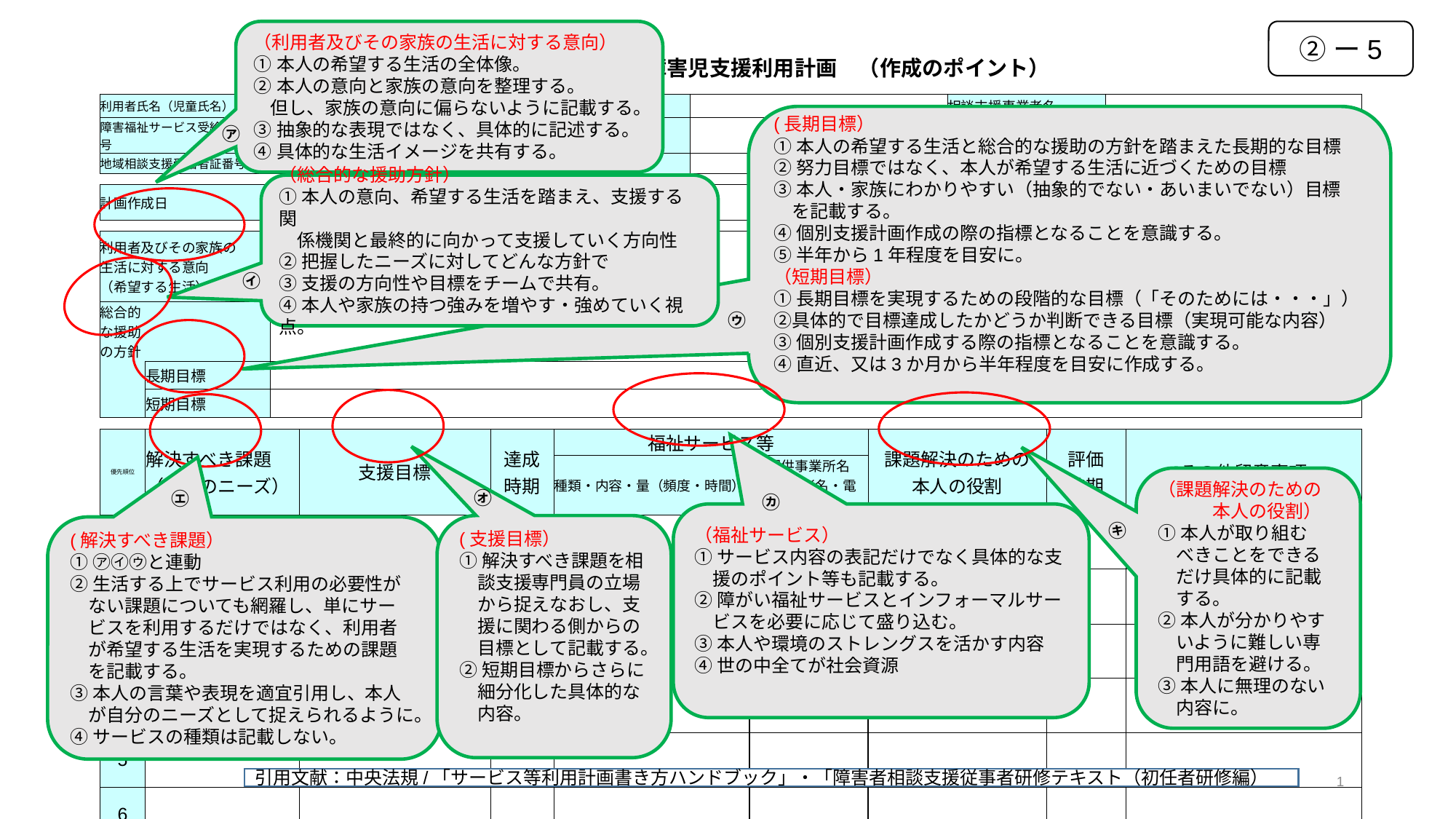

（利用者及びその家族の生活に対する意向）
①本人の希望する生活の全体像。
②本人の意向と家族の意向を整理する。
   但し、家族の意向に偏らないように記載する。
③抽象的な表現ではなく、具体的に記述する。
④具体的な生活イメージを共有する。
②ー5
|  |  |  |  |  |  |  |  |  |  |  |  |  |  |  |  |  |  |  |  |  |  |  |  |  |  |  |  |  |  |  |  |  |  |  |  |  |  |  |  |  |  |  |  |  |  |  |  |  |  |  |  |  |  |  |  |  |  |  |  |  |  |  |  |  |  |  |  |  |
| --- | --- | --- | --- | --- | --- | --- | --- | --- | --- | --- | --- | --- | --- | --- | --- | --- | --- | --- | --- | --- | --- | --- | --- | --- | --- | --- | --- | --- | --- | --- | --- | --- | --- | --- | --- | --- | --- | --- | --- | --- | --- | --- | --- | --- | --- | --- | --- | --- | --- | --- | --- | --- | --- | --- | --- | --- | --- | --- | --- | --- | --- | --- | --- | --- | --- | --- | --- | --- |
| サービス等利用計画・障害児支援利用計画　（作成のポイント） |  |  |  |  |  |  |  |  |  |  |  |  |  |  |  |  |  |  |  |  |  |  |  |  |  |  |  |  |  |  |  |  |  |  |  |  |  |  |  |  |  |  |  |  |  |  |  |  |  |  |  |  |  |  |  |  |  |  |  |  |  |  |  |  |  |  |  |  |
|  |  |  |  |  |  |  |  |  |  |  |  |  |  |  |  |  |  |  |  |  |  |  |  |  |  |  |  |  |  |  |  |  |  |  |  |  |  |  |  |  |  |  |  |  |  |  |  |  |  |  |  |  |  |  |  |  |  |  |  |  |  |  |  |  |  |  |  |  |
| 利用者氏名（児童氏名） |  |  |  |  |  |  |  |  |  |  |  |  |  |  |  |  |  |  |  |  |  |  |  |  | 障害支援区分 |  |  |  |  |  |  |  |  |  |  |  |  |  |  |  |  |  |  |  |  |  |  | 相談支援事業者名 |  |  |  |  |  |  |  |  |  |  |  |  |  |  |  |  |  |  |  |  |
| 障害福祉サービス受給者証番号 |  |  |  |  |  |  |  |  |  |  |  |  |  |  |  |  |  |  |  |  |  |  |  |  | 利用者負担上限額 |  |  |  |  |  |  |  |  |  |  |  |  |  |  |  |  |  |  |  |  |  |  | 計画作成担当者 |  |  |  |  |  |  |  |  |  |  |  |  |  |  |  |  |  |  |  |  |
| 地域相談支援受給者証番号 |  |  |  |  |  |  |  |  |  |  |  |  |  |  |  |  |  |  |  |  |  |  |  |  | 通所受給者証番号 |  |  |  |  |  |  |  |  |  |  |  |  |  |  |  |  |  |  |  |  |  |  |  |  |  |  |  |  |  |  |  |  |  |  |  |  |  |  |  |  |  |  |  |
|  |  |  |  |  |  |  |  |  |  |  |  |  |  |  |  |  |  |  |  |  |  |  |  |  |  |  |  |  |  |  |  |  |  |  |  |  |  |  |  |  |  |  |  |  |  |  |  |  |  |  |  |  |  |  |  |  |  |  |  |  |  |  |  |  |  |  |  |  |
| 計画作成日 |  |  |  |  |  |  |  |  |  |  |  |  |  |  |  |  |  |  |  |  |  |  |  |  | モニタリング期間（開始年月） |  |  |  |  |  |  |  |  |  |  |  |  |  |  |  |  |  |  |  |  |  |  | 利用者同意署名欄 |  |  |  |  |  |  |  |  |  |  |  |  |  |  |  |  |  |  |  |  |
|  |  |  |  |  |  |  |  |  |  |  |  |  |  |  |  |  |  |  |  |  |  |  |  |  |  |  |  |  |  |  |  |  |  |  |  |  |  |  |  |  |  |  |  |  |  |  |  |  |  |  |  |  |  |  |  |  |  |  |  |  |  |  |  |  |  |  |  |  |
| 利用者及びその家族の 生活に対する意向 （希望する生活） |  |  |  |  |  |  |  |  |  |  |  |  |  |  |  |  |  |  |  |  |  |  |  |  |  |  |  |  |  |  |  |  |  |  |  |  |  |  |  |  |  |  |  |  |  |  |  |  |  |  |  |  |  |  |  |  |  |  |  |  |  |  |  |  |  |  |  |  |
| 総合的な援助の方針 |  |  |  |  |  |  |  |  |  |  |  |  |  |  |  |  |  |  |  |  |  |  |  |  |  |  |  |  |  |  |  |  |  |  |  |  |  |  |  |  |  |  |  |  |  |  |  |  |  |  |  |  |  |  |  |  |  |  |  |  |  |  |  |  |  |  |  |  |
|  | 長期目標 | 長期目標 |  |  |  |  |  |  |  |  |  |  |  |  |  |  |  |  |  |  |  |  |  |  |  |  |  |  |  |  |  |  |  |  |  |  |  |  |  |  |  |  |  |  |  |  |  |  |  |  |  |  |  |  |  |  |  |  |  |  |  |  |  |  |  |  |  |  |
|  | 短期目標 | 短期目標 |  |  |  |  |  |  |  |  |  |  |  |  |  |  |  |  |  |  |  |  |  |  |  |  |  |  |  |  |  |  |  |  |  |  |  |  |  |  |  |  |  |  |  |  |  |  |  |  |  |  |  |  |  |  |  |  |  |  |  |  |  |  |  |  |  |  |
|  |  |  |  |  |  |  |  |  |  |  |  |  |  |  |  |  |  |  |  |  |  |  |  |  |  |  |  |  |  |  |  |  |  |  |  |  |  |  |  |  |  |  |  |  |  |  |  |  |  |  |  |  |  |  |  |  |  |  |  |  |  |  |  |  |  |  |  |  |
| 優先順位 | 解決すべき課題 （本人のニーズ） | 解決すべき課題 （本人のニーズ） |  |  |  |  |  |  |  |  |  |  | 支援目標 | 支援目標 |  |  |  |  |  |  |  |  | 達成 時期 |  |  |  | 福祉サービス等 | 福祉サービス等 |  |  |  |  |  |  |  |  |  |  |  |  |  |  |  | 課題解決のための 本人の役割 |  |  |  |  |  |  |  |  | 評価 時期 |  |  |  | その他留意事項 |  |  |  |  |  |  |  |  |  |  |  |
|  |  |  |  |  |  |  |  |  |  |  |  |  |  |  |  |  |  |  |  |  |  |  |  |  |  |  | 種類・内容・量（頻度・時間） | 種類・内容・量（頻度・時間） |  |  |  |  |  |  |  |  |  | 提供事業所名 （担当者名・電話） |  |  |  |  |  |  |  |  |  |  |  |  |  |  |  |  |  |  |  |  |  |  |  |  |  |  |  |  |  |  |
| 1 |  |  |  |  |  |  |  |  |  |  |  |  |  |  |  |  |  |  |  |  |  |  |  |  |  |  |  |  |  |  |  |  |  |  |  |  |  |  |  |  |  |  |  |  |  |  |  |  |  |  |  |  |  |  |  |  |  |  |  |  |  |  |  |  |  |  |  |  |
| 2 |  |  |  |  |  |  |  |  |  |  |  |  |  |  |  |  |  |  |  |  |  |  |  |  |  |  |  |  |  |  |  |  |  |  |  |  |  |  |  |  |  |  |  |  |  |  |  |  |  |  |  |  |  |  |  |  |  |  |  |  |  |  |  |  |  |  |  |  |
| 3 |  |  |  |  |  |  |  |  |  |  |  |  |  |  |  |  |  |  |  |  |  |  |  |  |  |  |  |  |  |  |  |  |  |  |  |  |  |  |  |  |  |  |  |  |  |  |  |  |  |  |  |  |  |  |  |  |  |  |  |  |  |  |  |  |  |  |  |  |
| 4 |  |  |  |  |  |  |  |  |  |  |  |  |  |  |  |  |  |  |  |  |  |  |  |  |  |  |  |  |  |  |  |  |  |  |  |  |  |  |  |  |  |  |  |  |  |  |  |  |  |  |  |  |  |  |  |  |  |  |  |  |  |  |  |  |  |  |  |  |
| 5 |  |  |  |  |  |  |  |  |  |  |  |  |  |  |  |  |  |  |  |  |  |  |  |  |  |  |  |  |  |  |  |  |  |  |  |  |  |  |  |  |  |  |  |  |  |  |  |  |  |  |  |  |  |  |  |  |  |  |  |  |  |  |  |  |  |  |  |  |
| 6 |  |  |  |  |  |  |  |  |  |  |  |  |  |  |  |  |  |  |  |  |  |  |  |  |  |  |  |  |  |  |  |  |  |  |  |  |  |  |  |  |  |  |  |  |  |  |  |  |  |  |  |  |  |  |  |  |  |  |  |  |  |  |  |  |  |  |  |  |
|  |  |  |  |  |  |  |  |  |  |  |  |  |  |  |  |  |  |  |  |  |  |  |  |  |  |  |  |  |  |  |  |  |  |  |  |  |  |  |  |  |  |  |  |  |  |  |  |  |  |  |  |  |  |  |  |  |  |  |  |  |  |  |  |  |  |  |  |  |
#
(長期目標）
①本人の希望する生活と総合的な援助の方針を踏まえた長期的な目標
②努力目標ではなく、本人が希望する生活に近づくための目標
③本人・家族にわかりやすい（抽象的でない・あいまいでない）目標
　を記載する。
④個別支援計画作成の際の指標となることを意識する。
⑤半年から1年程度を目安に。
（短期目標）
①長期目標を実現するための段階的な目標（「そのためには・・・」）②具体的で目標達成したかどうか判断できる目標（実現可能な内容）
③個別支援計画作成する際の指標となることを意識する。
④直近、又は3か月から半年程度を目安に作成する。

㋐
（総合的な援助方針）
①本人の意向、希望する生活を踏まえ、支援する関
　係機関と最終的に向かって支援していく方向性
②把握したニーズに対してどんな方針で
③支援の方向性や目標をチームで共有。
④本人や家族の持つ強みを増やす・強めていく視点。

㋑
㋒

（課題解決のための
　　　本人の役割）
①本人が取り組む
　べきことをできる
　だけ具体的に記載
　する。
②本人が分かりやす
　いように難しい専
　門用語を避ける。
③本人に無理のない
　内容に。
㋔
㋓
㋕
（福祉サービス）
①サービス内容の表記だけでなく具体的な支
　援のポイント等も記載する。
②障がい福祉サービスとインフォーマルサー
　ビスを必要に応じて盛り込む。
③本人や環境のストレングスを活かす内容
④世の中全てが社会資源

㋖
(支援目標）
①解決すべき課題を相
　談支援専門員の立場
　から捉えなおし、支
　援に関わる側からの
　目標として記載する。
②短期目標からさらに
　細分化した具体的な
　内容。

(解決すべき課題）
①㋐㋑㋒と連動
②生活する上でサービス利用の必要性が
　ない課題についても網羅し、単にサー
　ビスを利用するだけではなく、利用者
　が希望する生活を実現するための課題
　を記載する。
③本人の言葉や表現を適宜引用し、本人
　が自分のニーズとして捉えられるように。
④サービスの種類は記載しない。
1
引用文献：中央法規/「サービス等利用計画書き方ハンドブック」・「障害者相談支援従事者研修テキスト（初任者研修編）